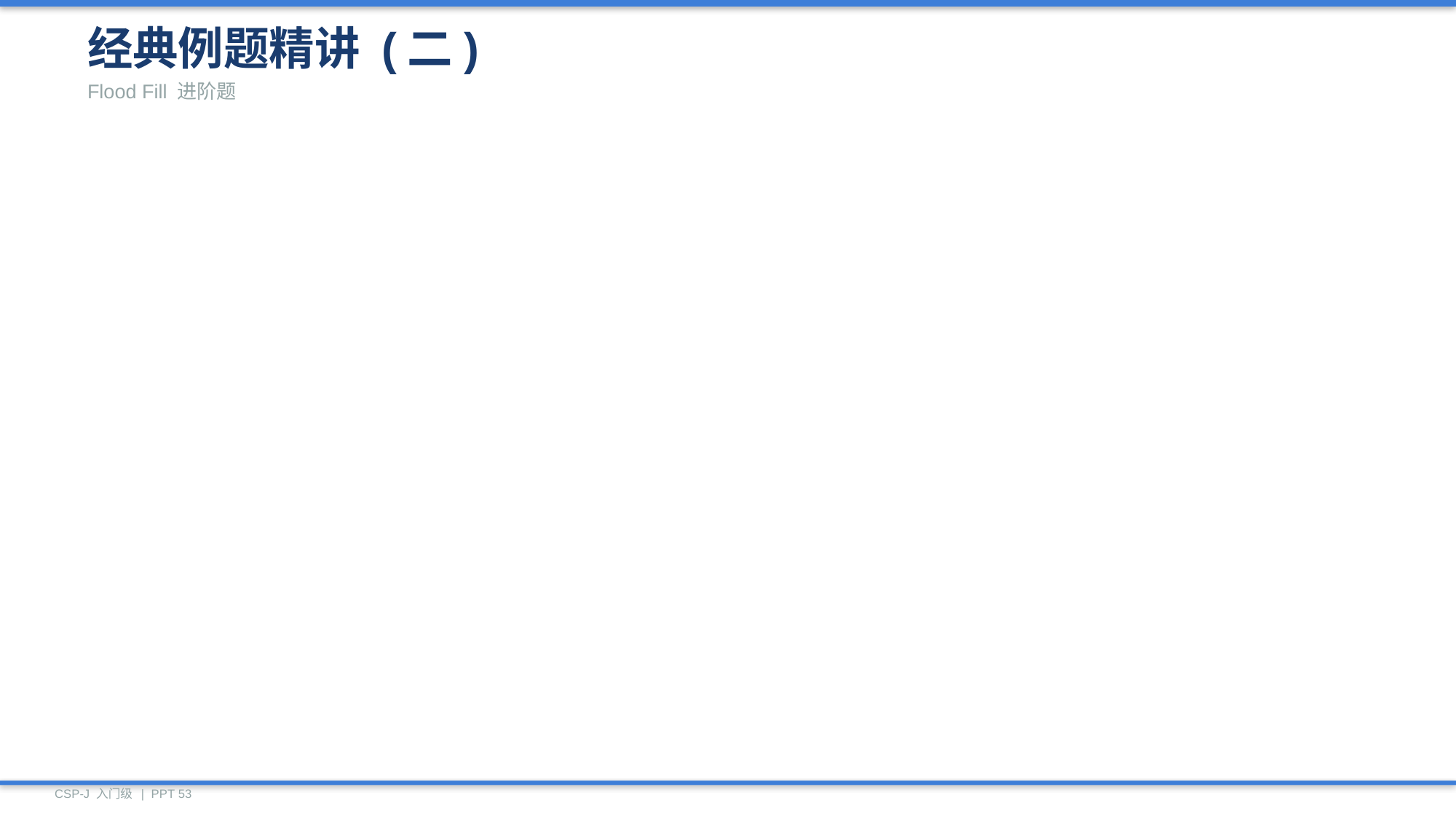

经典例题精讲 (二)
Flood Fill 进阶题

CSP-J 入门级  |  PPT 53